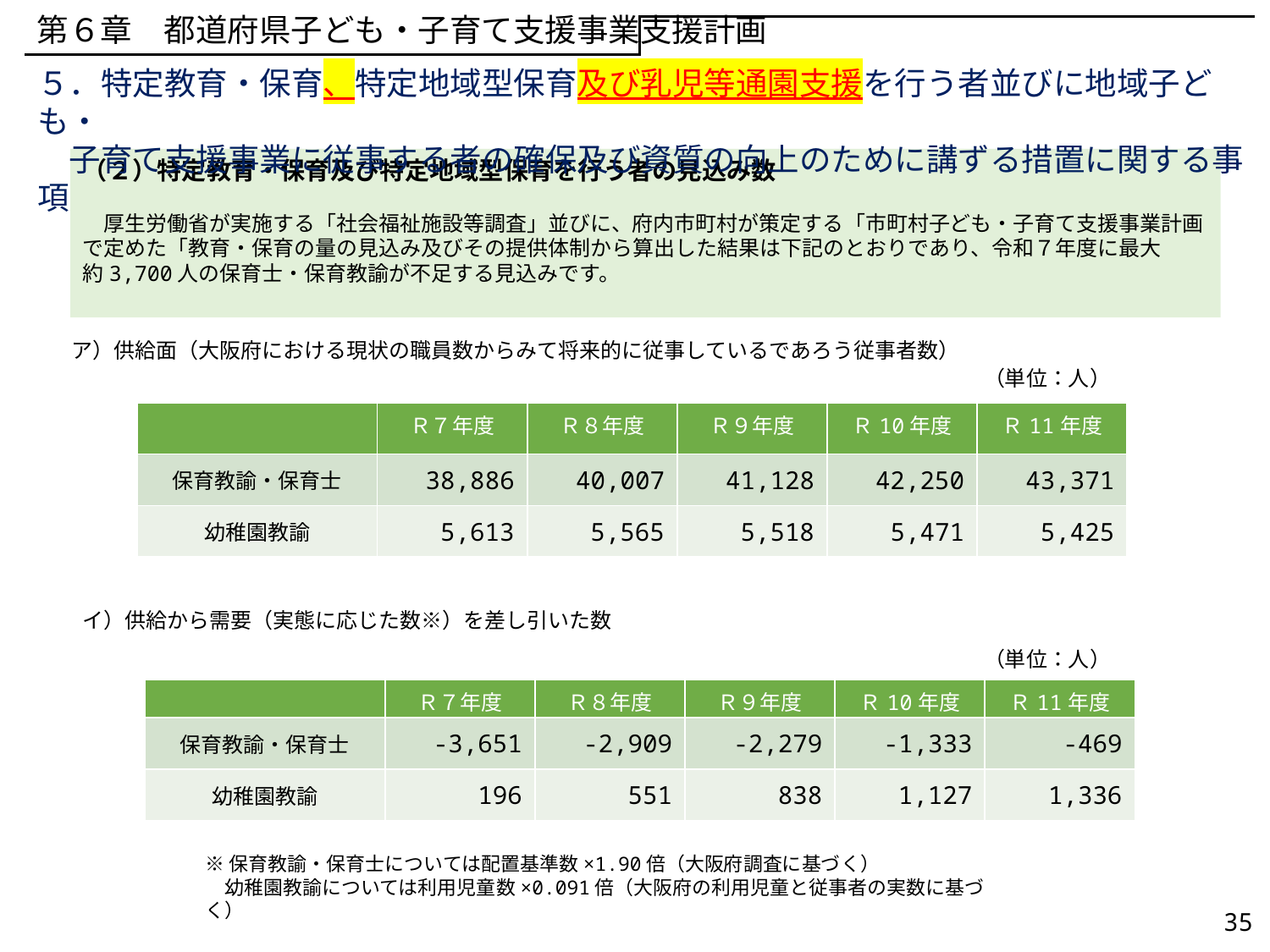

第６章　都道府県子ども・子育て支援事業支援計画

５．特定教育・保育、特定地域型保育及び乳児等通園支援を行う者並びに地域子ども・
　子育て支援事業に従事する者の確保及び資質の向上のために講ずる措置に関する事項
（２）特定教育・保育及び特定地域型保育を行う者の見込み数

　厚生労働省が実施する「社会福祉施設等調査」並びに、府内市町村が策定する「市町村子ども・子育て支援事業計画で定めた「教育・保育の量の見込み及びその提供体制から算出した結果は下記のとおりであり、令和７年度に最大
約3,700人の保育士・保育教諭が不足する見込みです。

ア）供給面（大阪府における現状の職員数からみて将来的に従事しているであろう従事者数）
（単位：人）
|  | Ｒ７年度 | Ｒ８年度 | Ｒ９年度 | Ｒ10年度 | Ｒ11年度 |
| --- | --- | --- | --- | --- | --- |
| 保育教諭・保育士 | 38,886 | 40,007 | 41,128 | 42,250 | 43,371 |
| 幼稚園教諭 | 5,613 | 5,565 | 5,518 | 5,471 | 5,425 |
イ）供給から需要（実態に応じた数※）を差し引いた数
（単位：人）
|  | Ｒ７年度 | Ｒ８年度 | Ｒ９年度 | Ｒ10年度 | Ｒ11年度 |
| --- | --- | --- | --- | --- | --- |
| 保育教諭・保育士 | -3,651 | -2,909 | -2,279 | -1,333 | -469 |
| 幼稚園教諭 | 196 | 551 | 838 | 1,127 | 1,336 |
※保育教諭・保育士については配置基準数×1.90倍（大阪府調査に基づく）
　幼稚園教諭については利用児童数×0.091倍（大阪府の利用児童と従事者の実数に基づく）
35